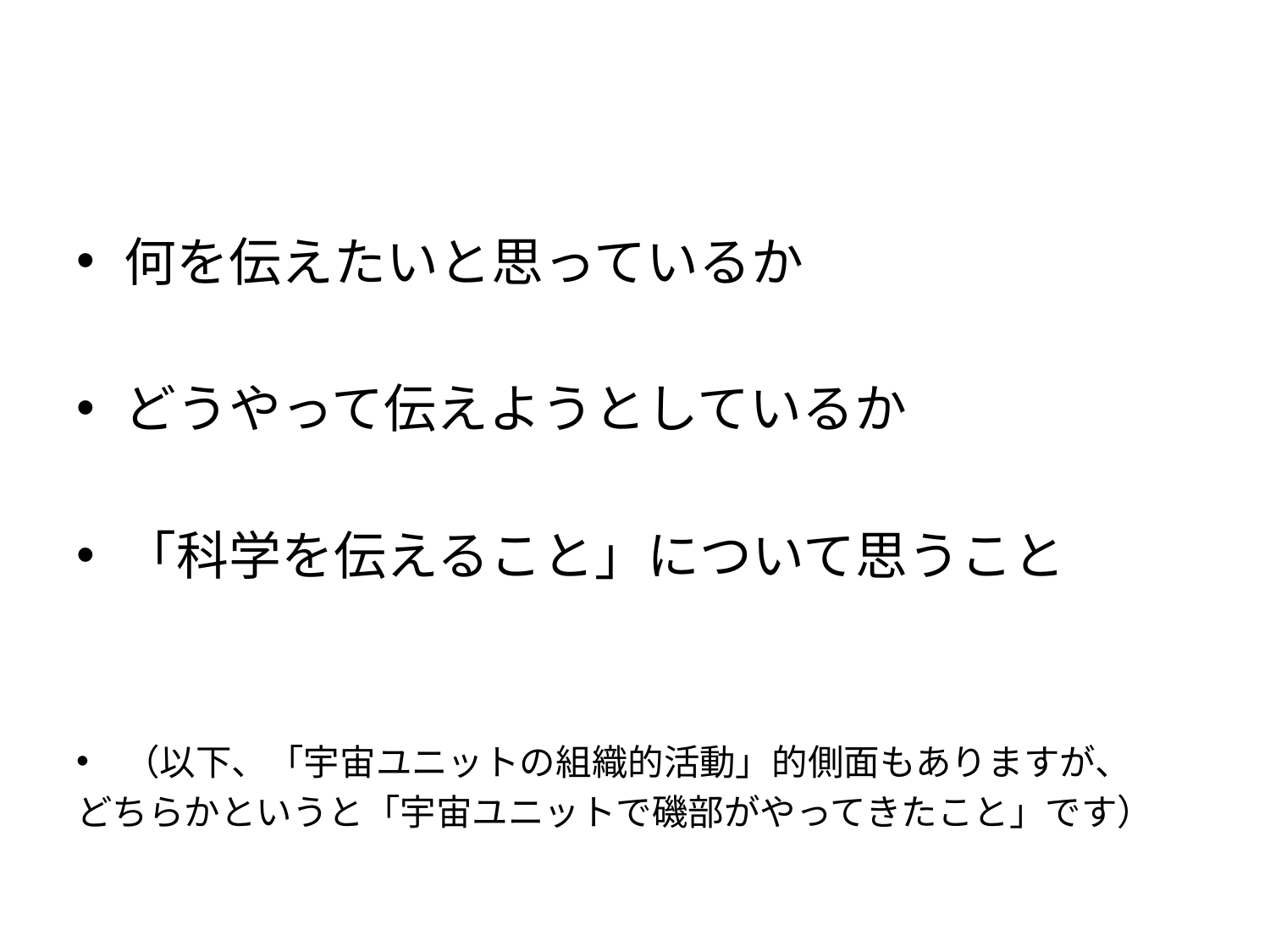

#
何を伝えたいと思っているか

どうやって伝えようとしているか

「科学を伝えること」について思うこと

（以下、「宇宙ユニットの組織的活動」的側面もありますが、
どちらかというと「宇宙ユニットで磯部がやってきたこと」です）